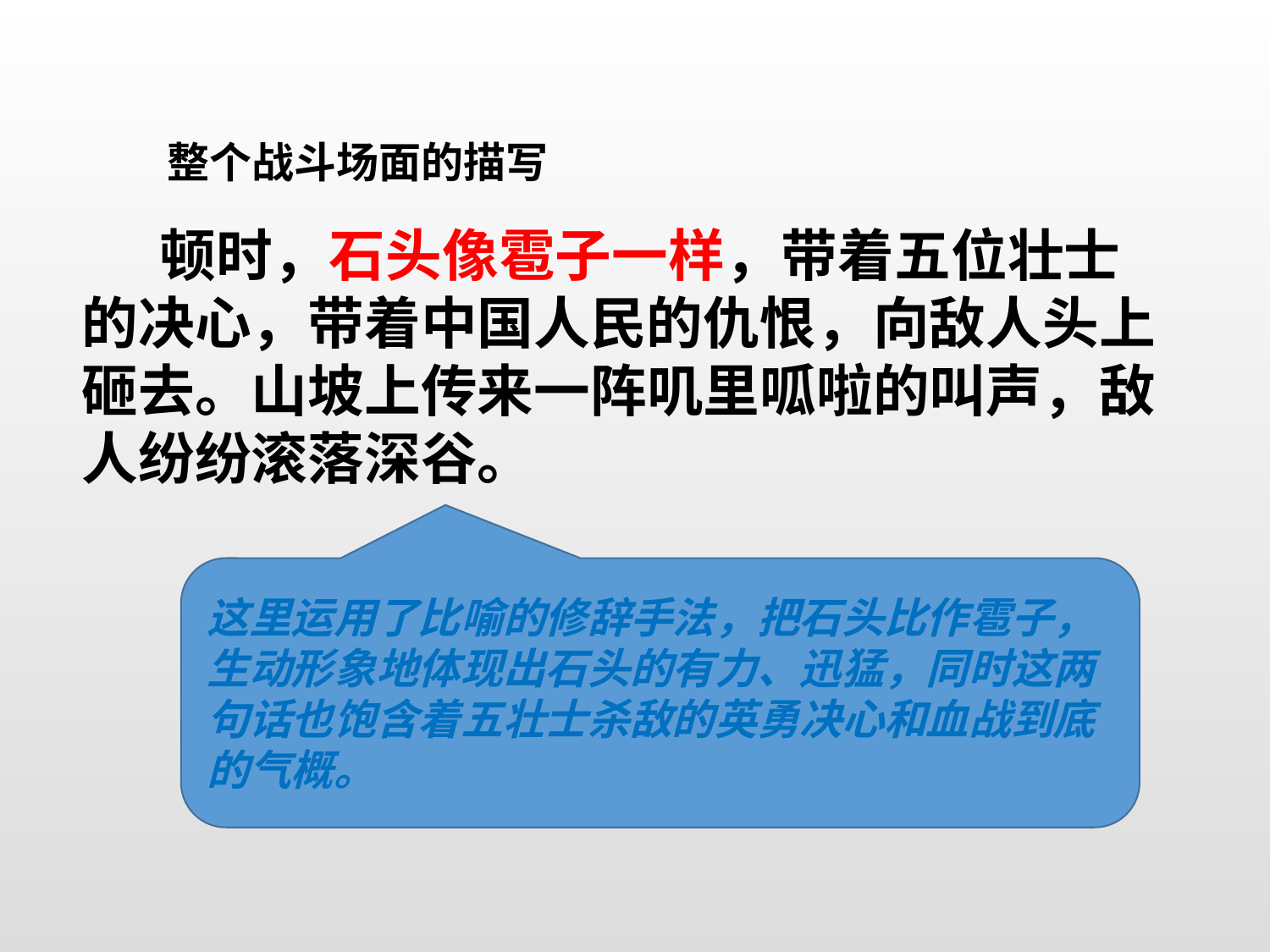

整个战斗场面的描写
     顿时，石头像雹子一样，带着五位壮士的决心，带着中国人民的仇恨，向敌人头上砸去。山坡上传来一阵叽里呱啦的叫声，敌人纷纷滚落深谷。
这里运用了比喻的修辞手法，把石头比作雹子，生动形象地体现出石头的有力、迅猛，同时这两句话也饱含着五壮士杀敌的英勇决心和血战到底的气概。